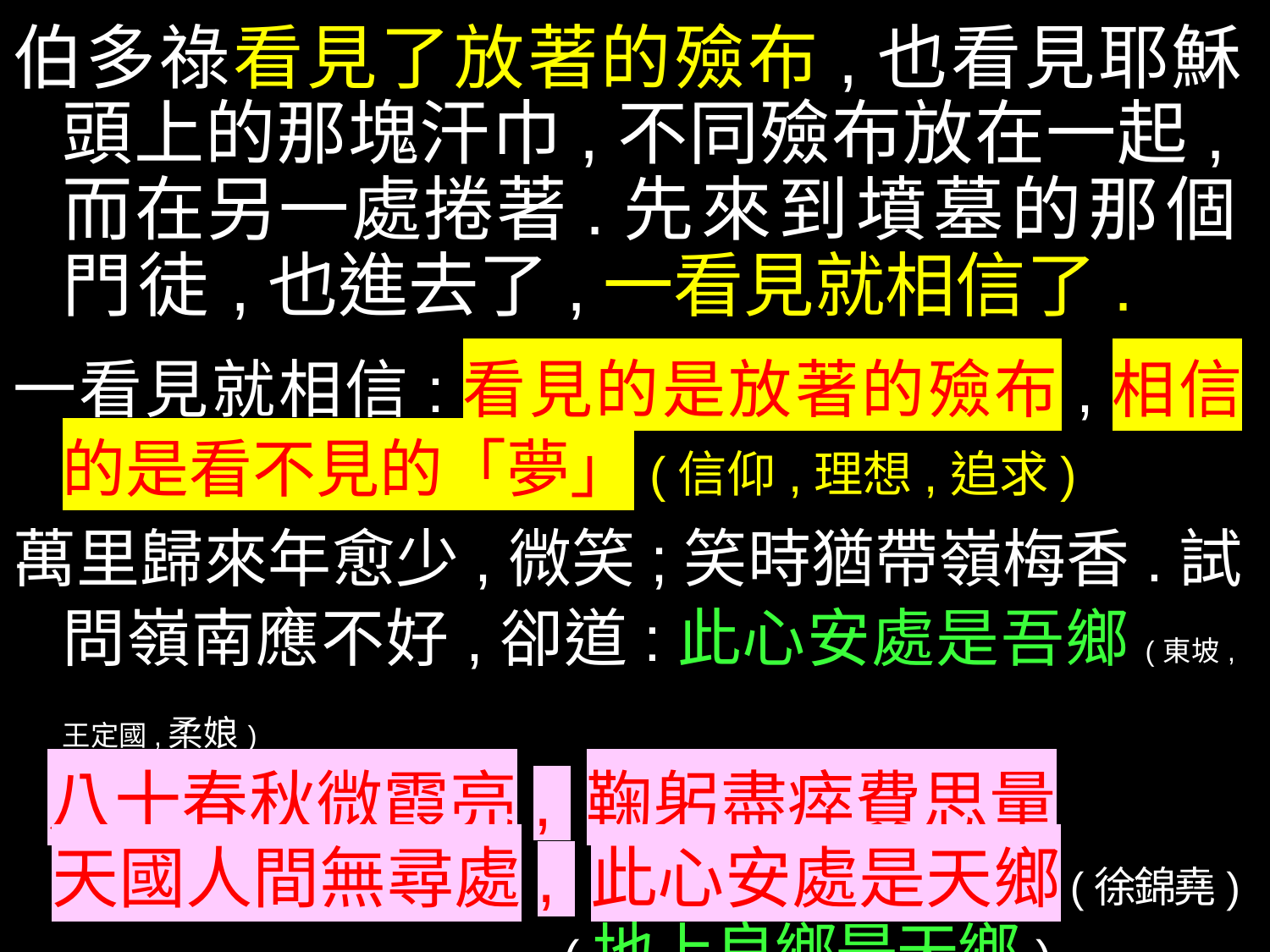

伯多祿看見了放著的殮布,也看見耶穌頭上的那塊汗巾,不同殮布放在一起,而在另一處捲著.先來到墳墓的那個門徒,也進去了,一看見就相信了.
一看見就相信:看見的是放著的殮布,相信的是看不見的「夢」(信仰,理想,追求)
萬里歸來年愈少,微笑;笑時猶帶嶺梅香.試問嶺南應不好,卻道:此心安處是吾鄉(東坡,王定國,柔娘)
  八十春秋微霞亮, 鞠躬盡瘁費思量
  天國人間無尋處, 此心安處是天鄉 (徐錦堯)
                                                                (地上良鄉是天鄉)